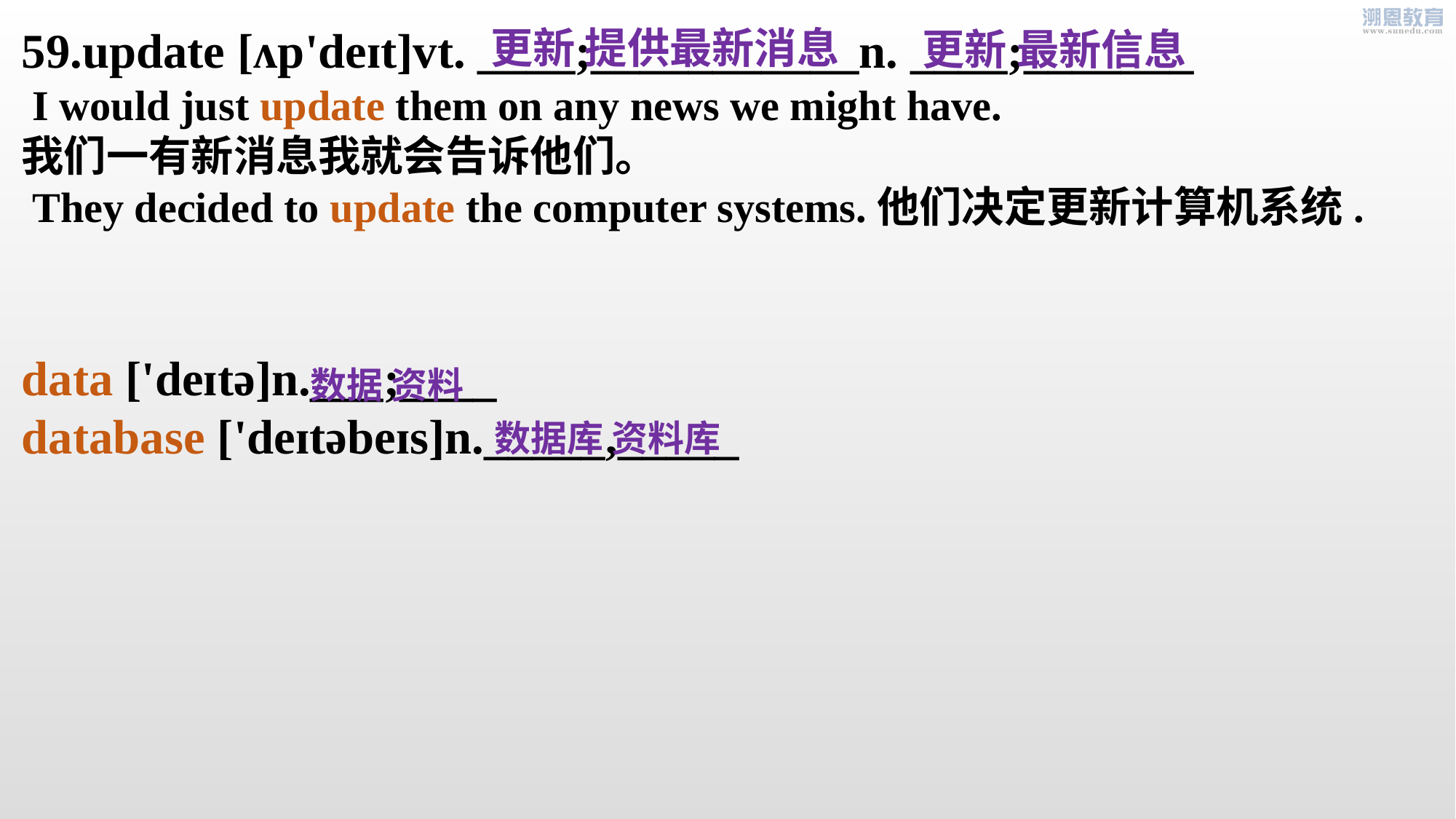

59.update [ʌp'deɪt]vt. ____;___________n. ____;_______
 I would just update them on any news we might have.
我们一有新消息我就会告诉他们。
 They decided to update the computer systems.他们决定更新计算机系统.

data ['deɪtə]n.___;____
database ['deɪtəbeɪs]n._____,_____

更新 提供最新消息
更新 最新信息
数据 资料
数据库 资料库